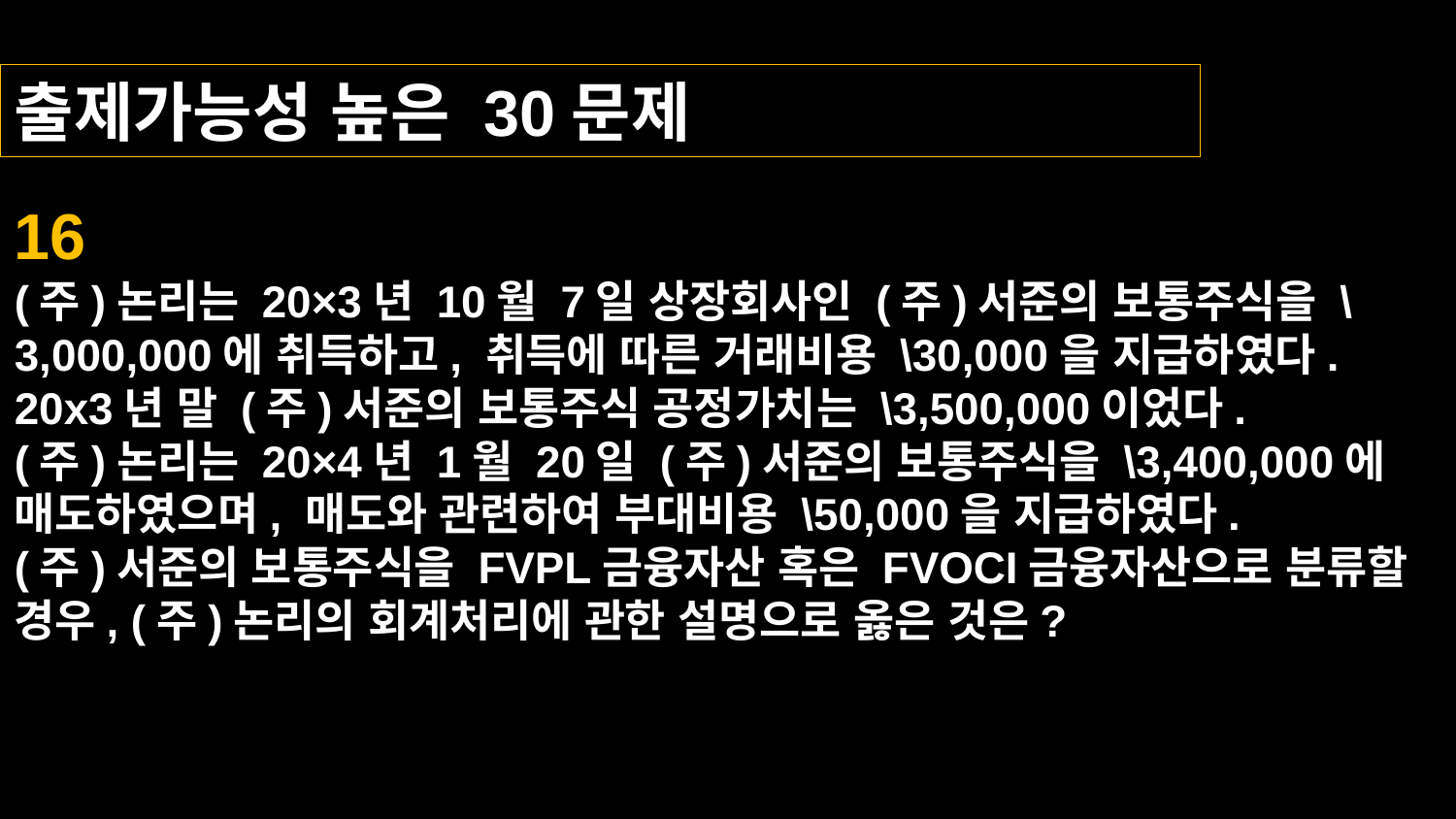

출제가능성 높은 30문제
16
(주)논리는 20×3년 10월 7일 상장회사인 (주)서준의 보통주식을 \3,000,000에 취득하고, 취득에 따른 거래비용 \30,000을 지급하였다. 20x3년 말 (주)서준의 보통주식 공정가치는 \3,500,000이었다.
(주)논리는 20×4년 1월 20일 (주)서준의 보통주식을 \3,400,000에
매도하였으며, 매도와 관련하여 부대비용 \50,000을 지급하였다.
(주)서준의 보통주식을 FVPL금융자산 혹은 FVOCI금융자산으로 분류할 경우, (주)논리의 회계처리에 관한 설명으로 옳은 것은?